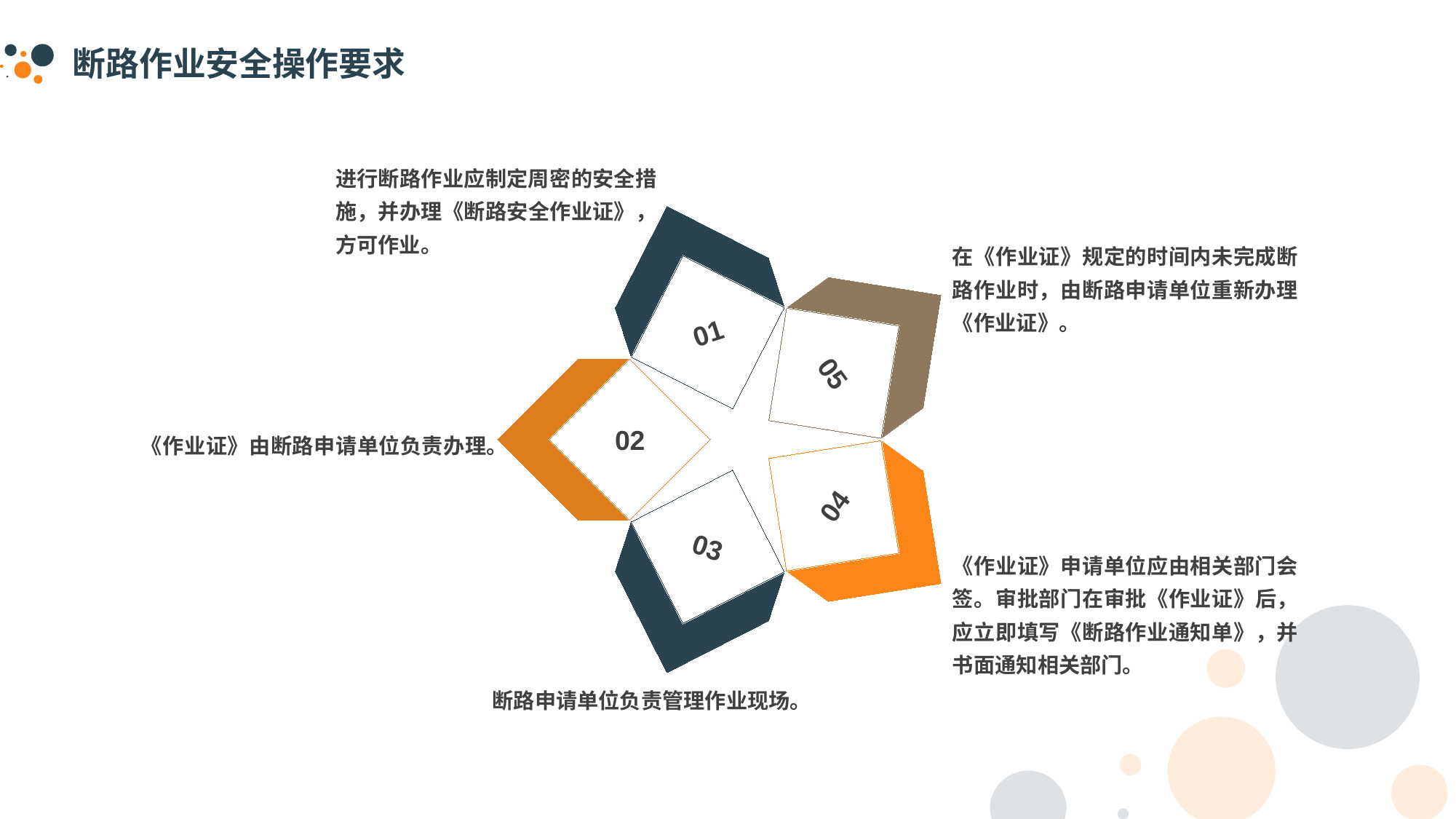

断路作业安全操作要求

进行断路作业应制定周密的安全措施，并办理《断路安全作业证》，方可作业。

01
在《作业证》规定的时间内未完成断路作业时，由断路申请单位重新办理《作业证》。

05

02
《作业证》由断路申请单位负责办理。
04

03

《作业证》申请单位应由相关部门会签。审批部门在审批《作业证》后，应立即填写《断路作业通知单》，并书面通知相关部门。
断路申请单位负责管理作业现场。